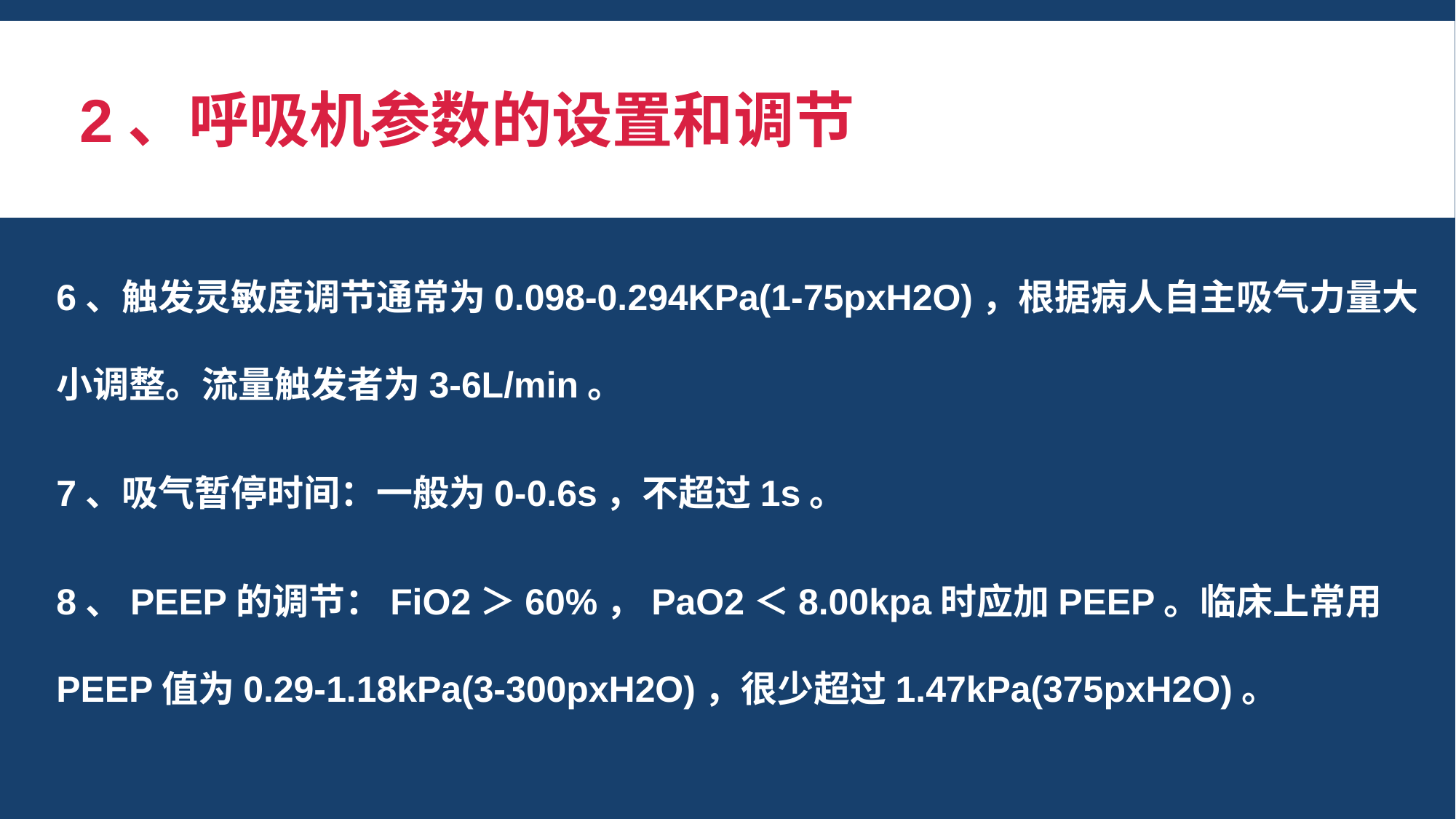

# 2、呼吸机参数的设置和调节
6、触发灵敏度调节通常为0.098-0.294KPa(1-75pxH2O)，根据病人自主吸气力量大小调整。流量触发者为3-6L/min。
7、吸气暂停时间：一般为0-0.6s，不超过1s。
8、PEEP的调节：FiO2＞60%，PaO2＜8.00kpa时应加PEEP。临床上常用PEEP值为0.29-1.18kPa(3-300pxH2O)，很少超过1.47kPa(375pxH2O)。